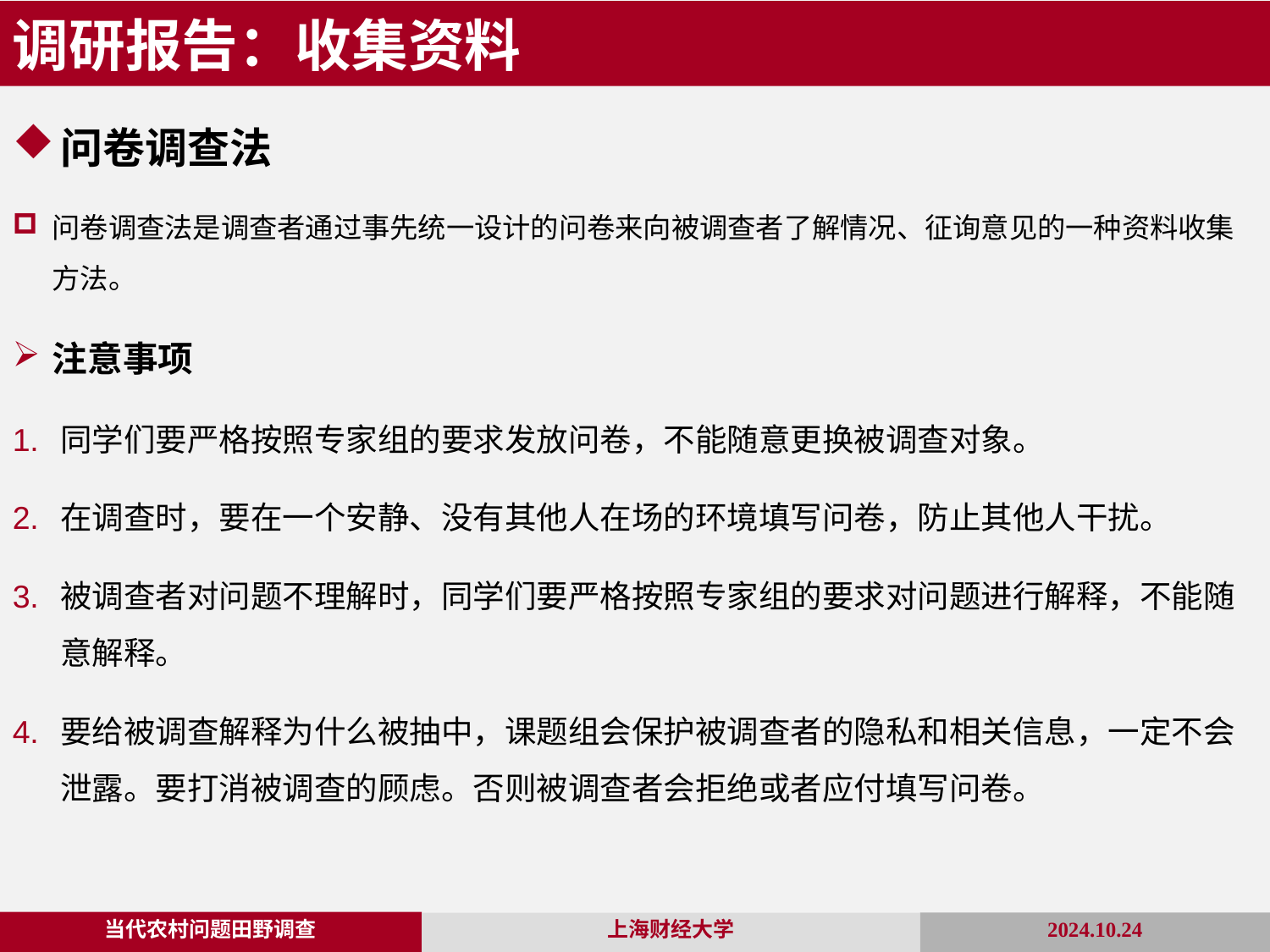

调研报告：收集资料
问卷调查法
问卷调查法是调查者通过事先统一设计的问卷来向被调查者了解情况、征询意见的一种资料收集方法。
注意事项
同学们要严格按照专家组的要求发放问卷，不能随意更换被调查对象。
在调查时，要在一个安静、没有其他人在场的环境填写问卷，防止其他人干扰。
被调查者对问题不理解时，同学们要严格按照专家组的要求对问题进行解释，不能随意解释。
要给被调查解释为什么被抽中，课题组会保护被调查者的隐私和相关信息，一定不会泄露。要打消被调查的顾虑。否则被调查者会拒绝或者应付填写问卷。
当代农村问题田野调查
2024.10.24
上海财经大学